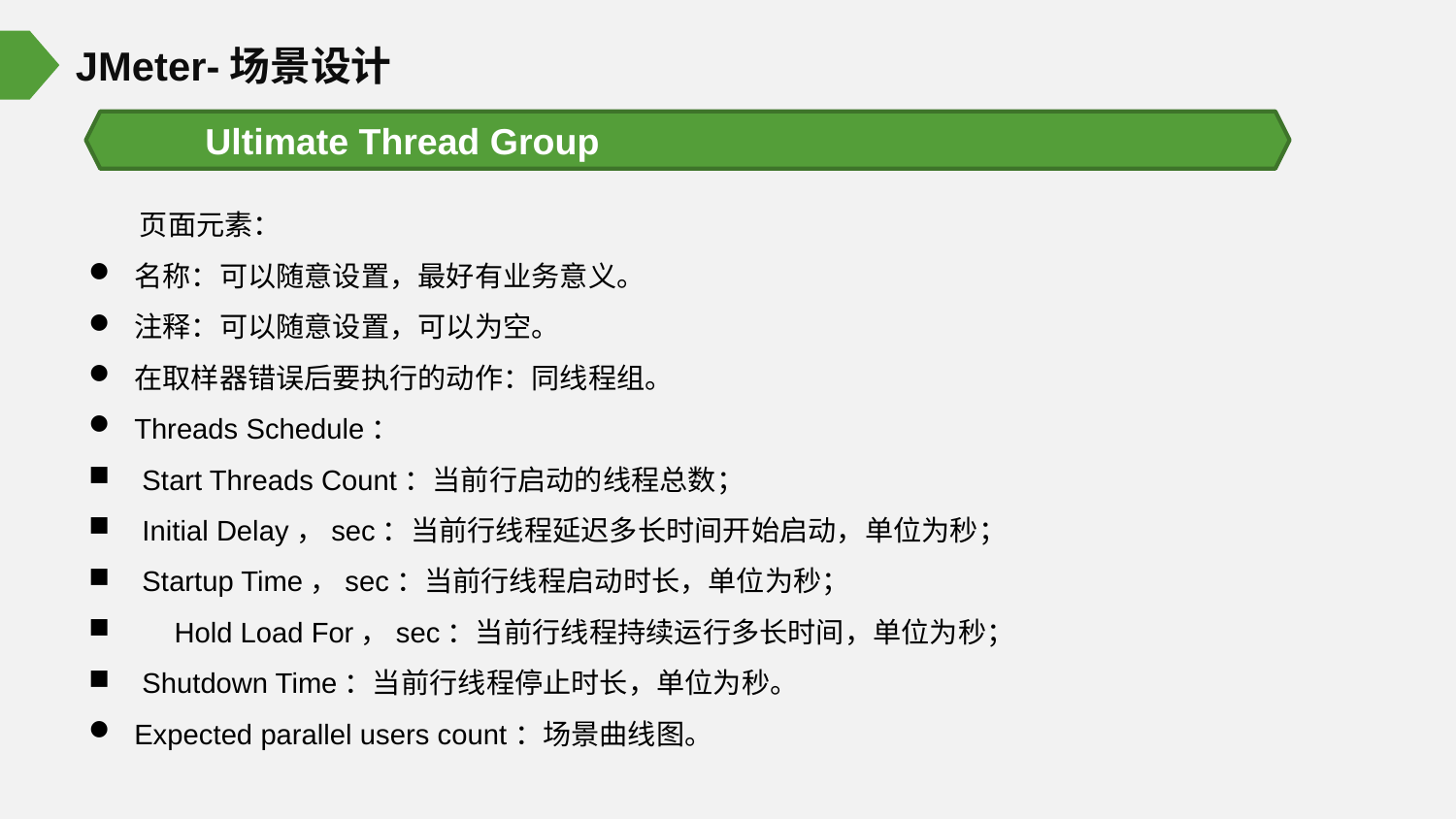

JMeter-场景设计
Ultimate Thread Group
       页面元素：
名称：可以随意设置，最好有业务意义。
注释：可以随意设置，可以为空。
在取样器错误后要执行的动作：同线程组。
Threads Schedule：
 Start Threads Count：当前行启动的线程总数；
 Initial Delay，sec：当前行线程延迟多长时间开始启动，单位为秒；
 Startup Time，sec：当前行线程启动时长，单位为秒；
     Hold Load For，sec：当前行线程持续运行多长时间，单位为秒；
 Shutdown Time：当前行线程停止时长，单位为秒。
Expected parallel users count：场景曲线图。